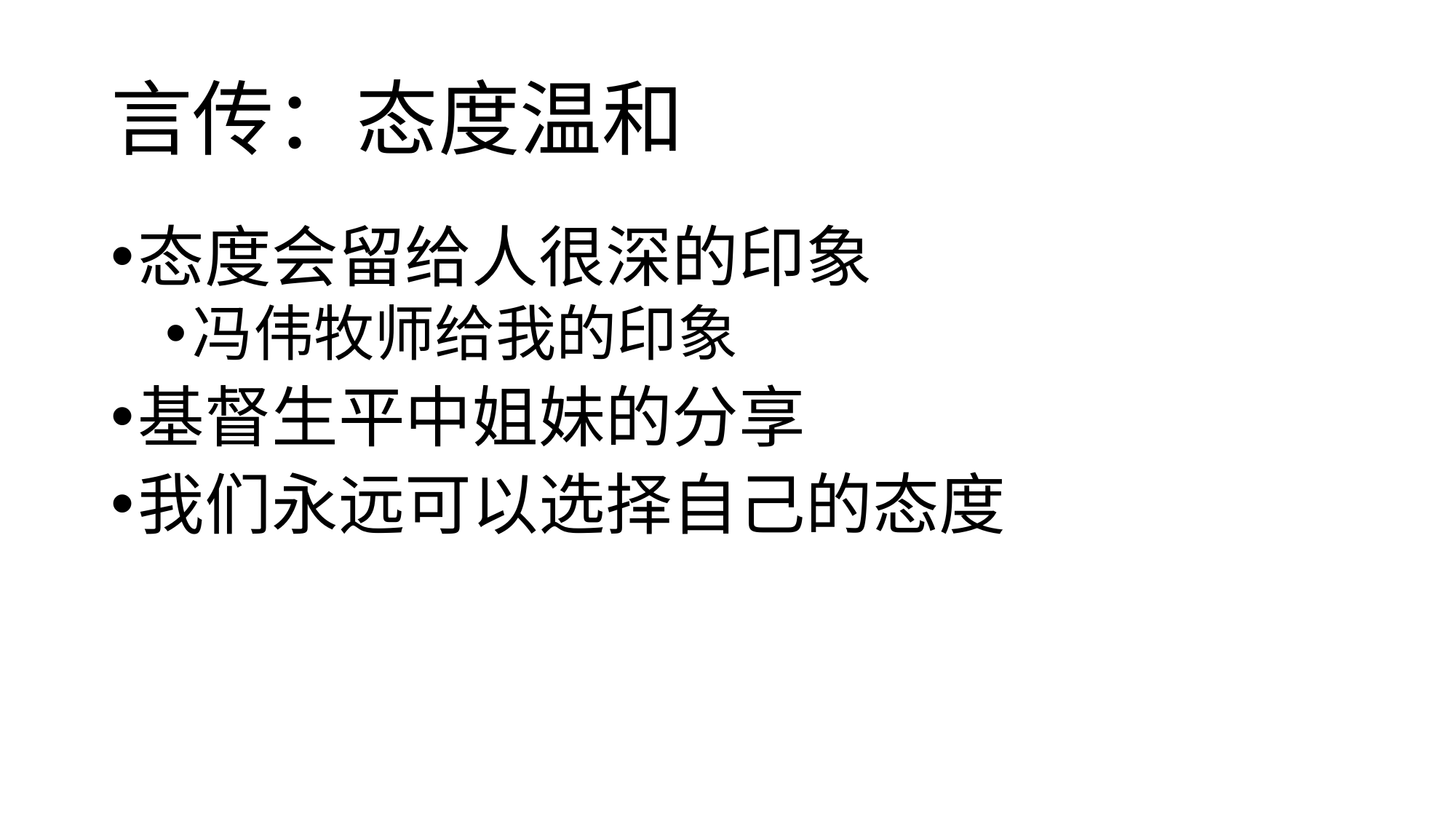

# 言传：态度温和
态度会留给人很深的印象
冯伟牧师给我的印象
基督生平中姐妹的分享
我们永远可以选择自己的态度